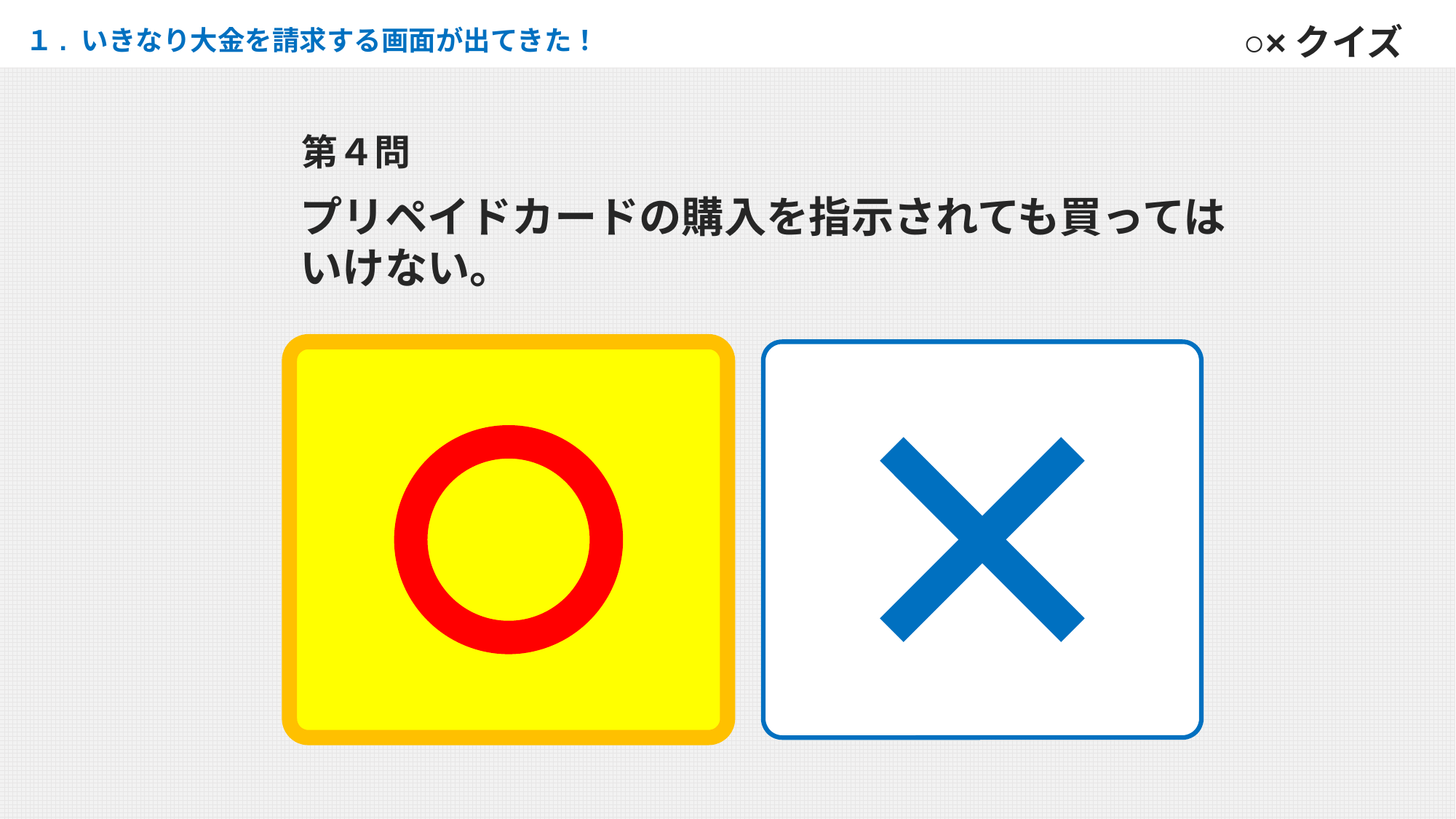

○×クイズ
１. いきなり大金を請求する画面が出てきた！
第４問
プリペイドカードの購入を指示されても買ってはいけない。